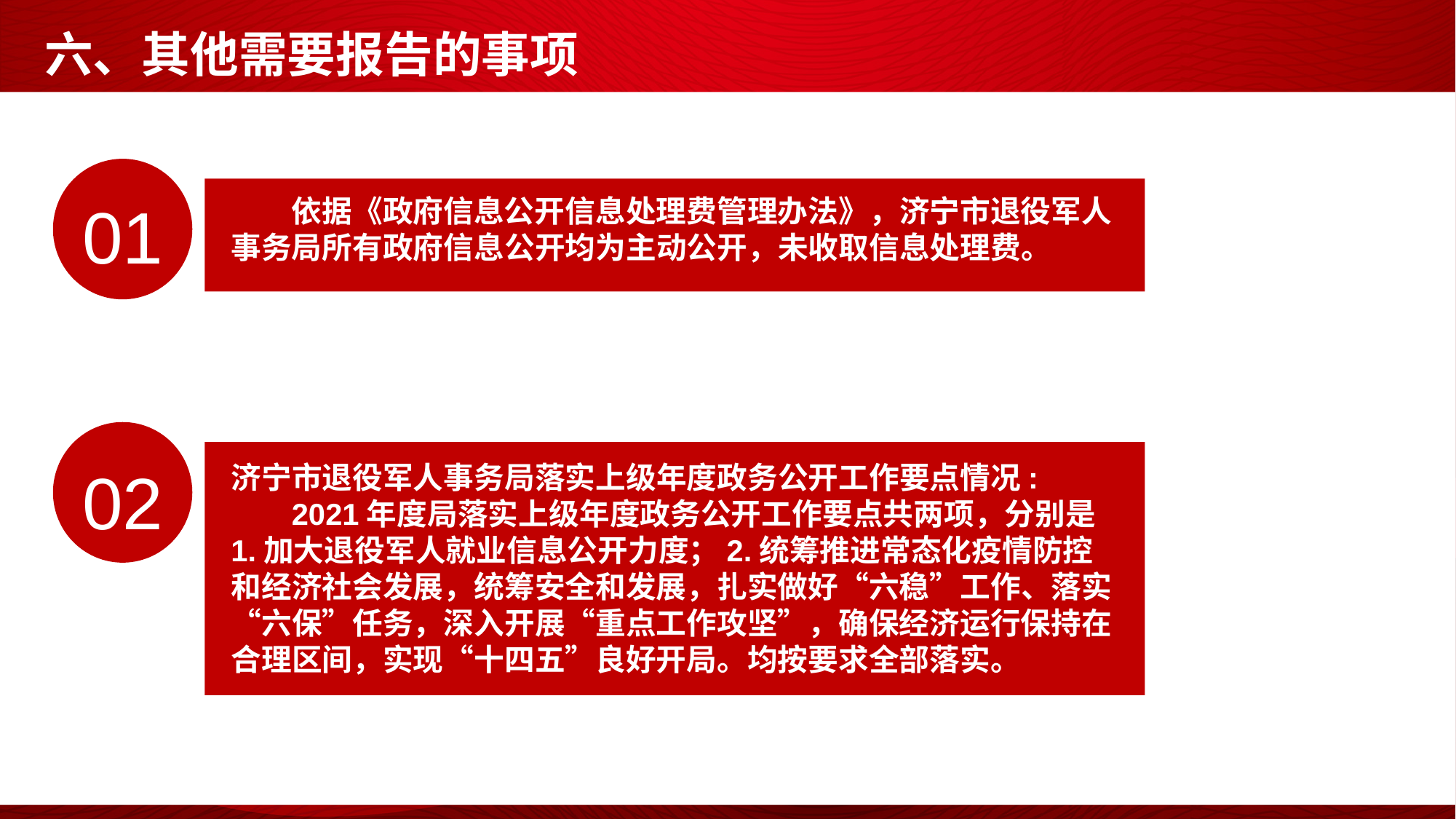

# 六、其他需要报告的事项

01
依据《政府信息公开信息处理费管理办法》，济宁市退役军人事务局所有政府信息公开均为主动公开，未收取信息处理费。

02
济宁市退役军人事务局落实上级年度政务公开工作要点情况:
2021年度局落实上级年度政务公开工作要点共两项，分别是1.加大退役军人就业信息公开力度；2.统筹推进常态化疫情防控和经济社会发展，统筹安全和发展，扎实做好“六稳”工作、落实“六保”任务，深入开展“重点工作攻坚”，确保经济运行保持在合理区间，实现“十四五”良好开局。均按要求全部落实。